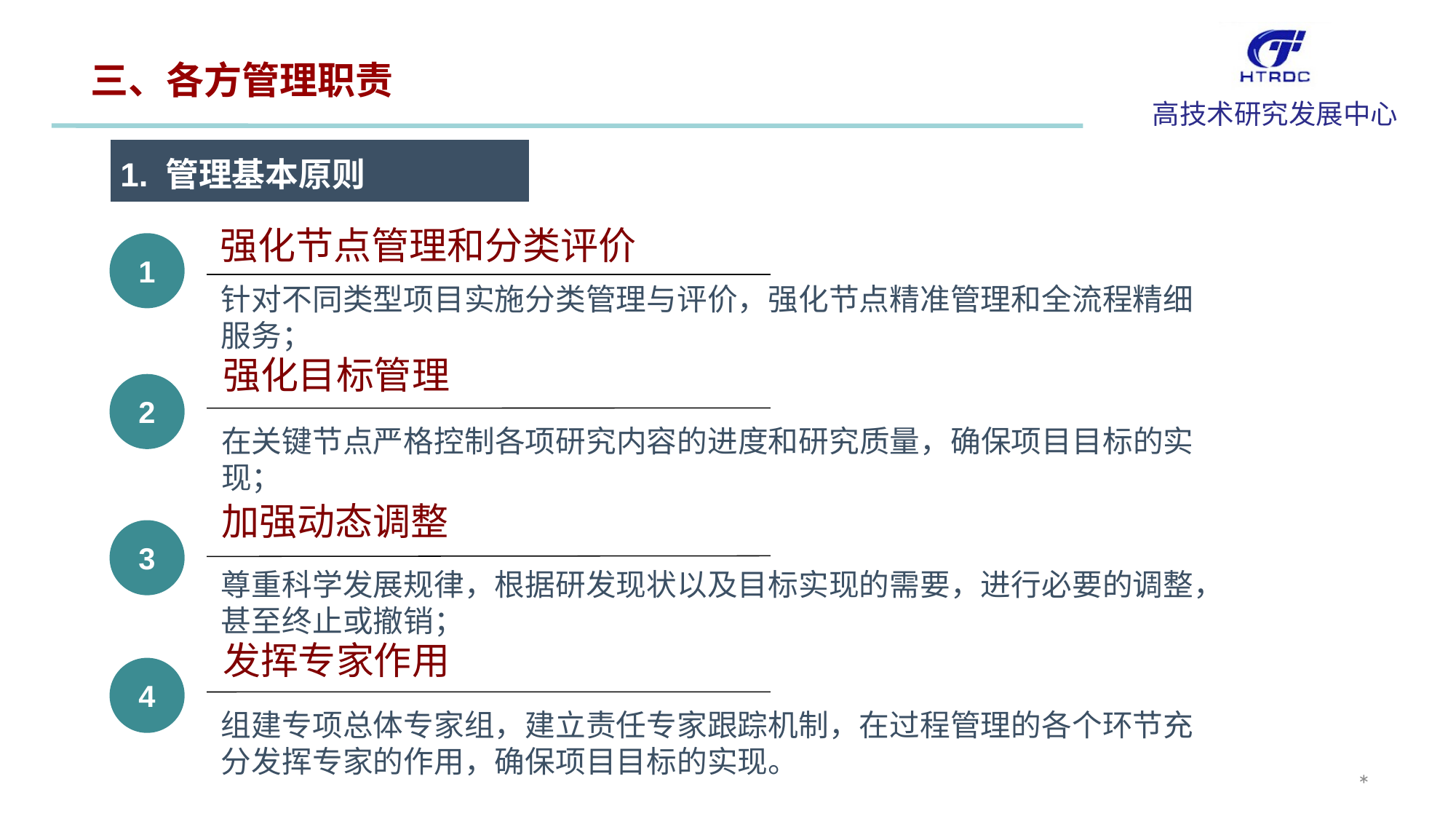

三、各方管理职责
1. 管理基本原则
强化节点管理和分类评价
1

针对不同类型项目实施分类管理与评价，强化节点精准管理和全流程精细服务；
强化目标管理
2
在关键节点严格控制各项研究内容的进度和研究质量，确保项目目标的实现；
加强动态调整
3
尊重科学发展规律，根据研发现状以及目标实现的需要，进行必要的调整，甚至终止或撤销；
发挥专家作用
4
组建专项总体专家组，建立责任专家跟踪机制，在过程管理的各个环节充分发挥专家的作用，确保项目目标的实现。
*